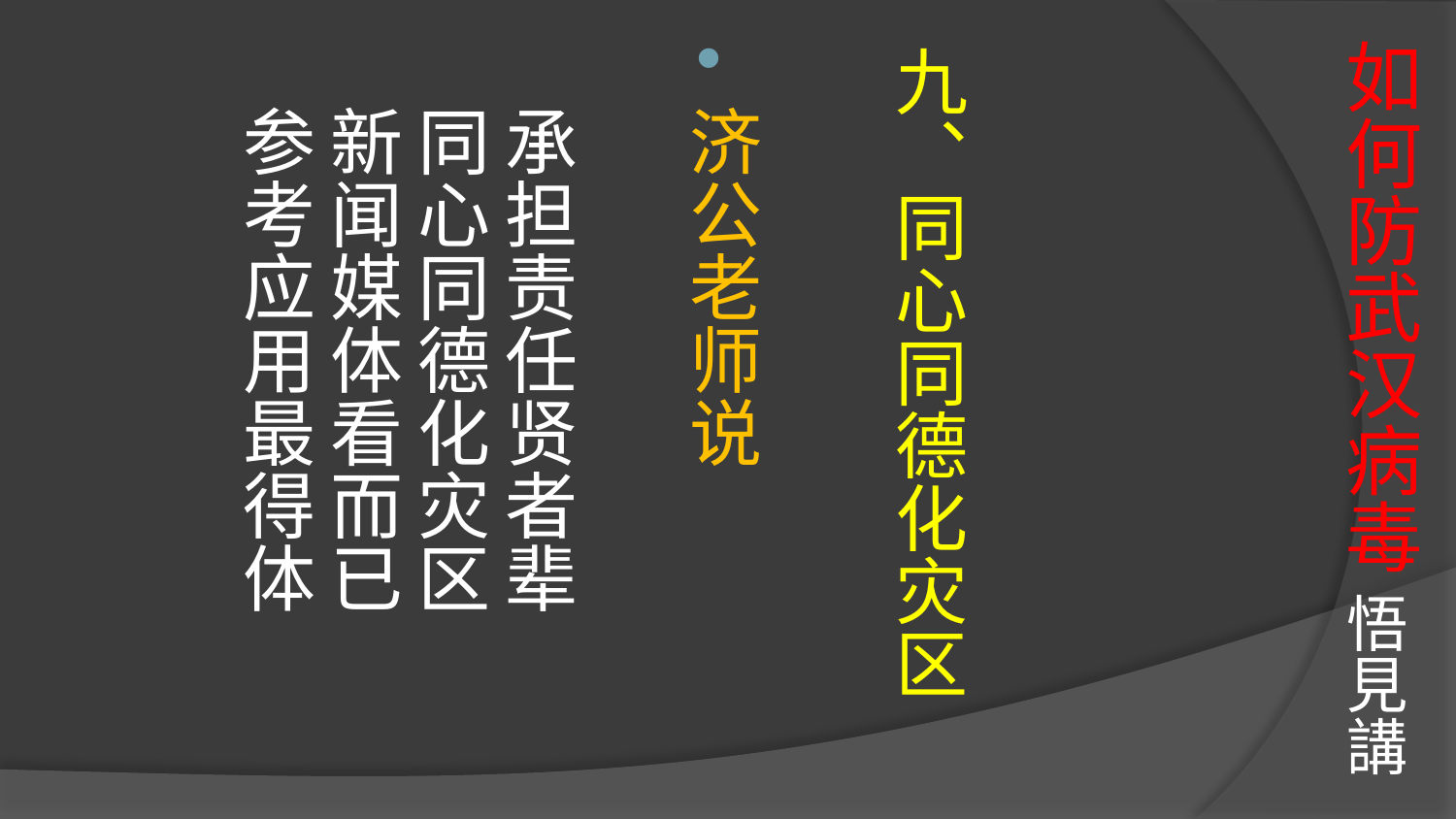

# 如何防武汉病毒 悟見講
九、同心同德化灾区

济公老师说
承担责任贤者辈
同心同德化灾区
新闻媒体看而已
参考应用最得体